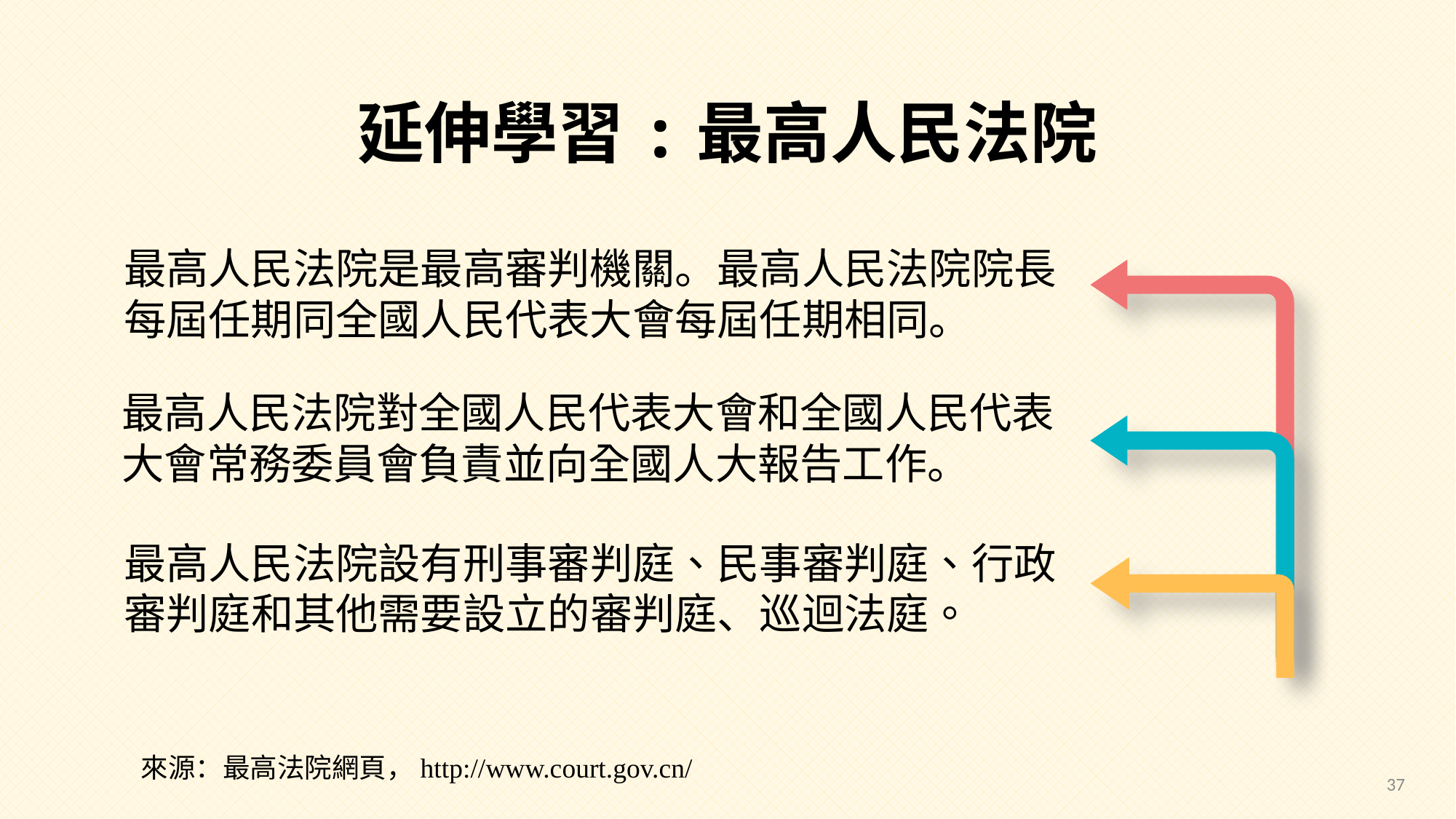

延伸學習:最高人民法院
最高人民法院是最高審判機關。最高人民法院院長每屆任期同全國人民代表大會每屆任期相同。

最高人民法院對全國人民代表大會和全國人民代表大會常務委員會負責並向全國人大報告工作。
最高人民法院設有刑事審判庭、民事審判庭、行政審判庭和其他需要設立的審判庭、巡迴法庭。
來源：最高法院網頁，http://www.court.gov.cn/
37